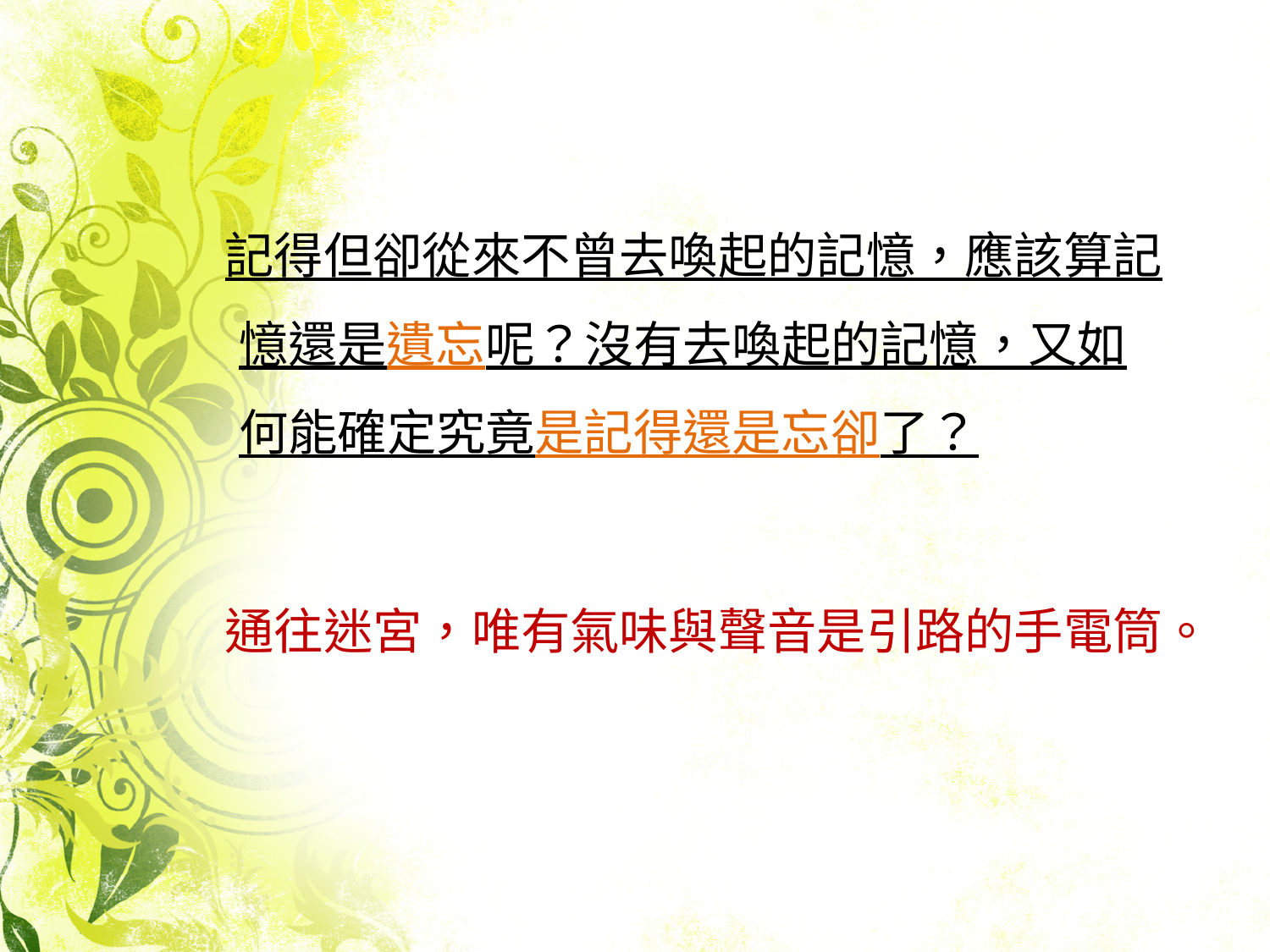

記得但卻從來不曾去喚起的記憶，應該算記憶還是遺忘呢？沒有去喚起的記憶，又如何能確定究竟是記得還是忘卻了？

  通往迷宮，唯有氣味與聲音是引路的手電筒。